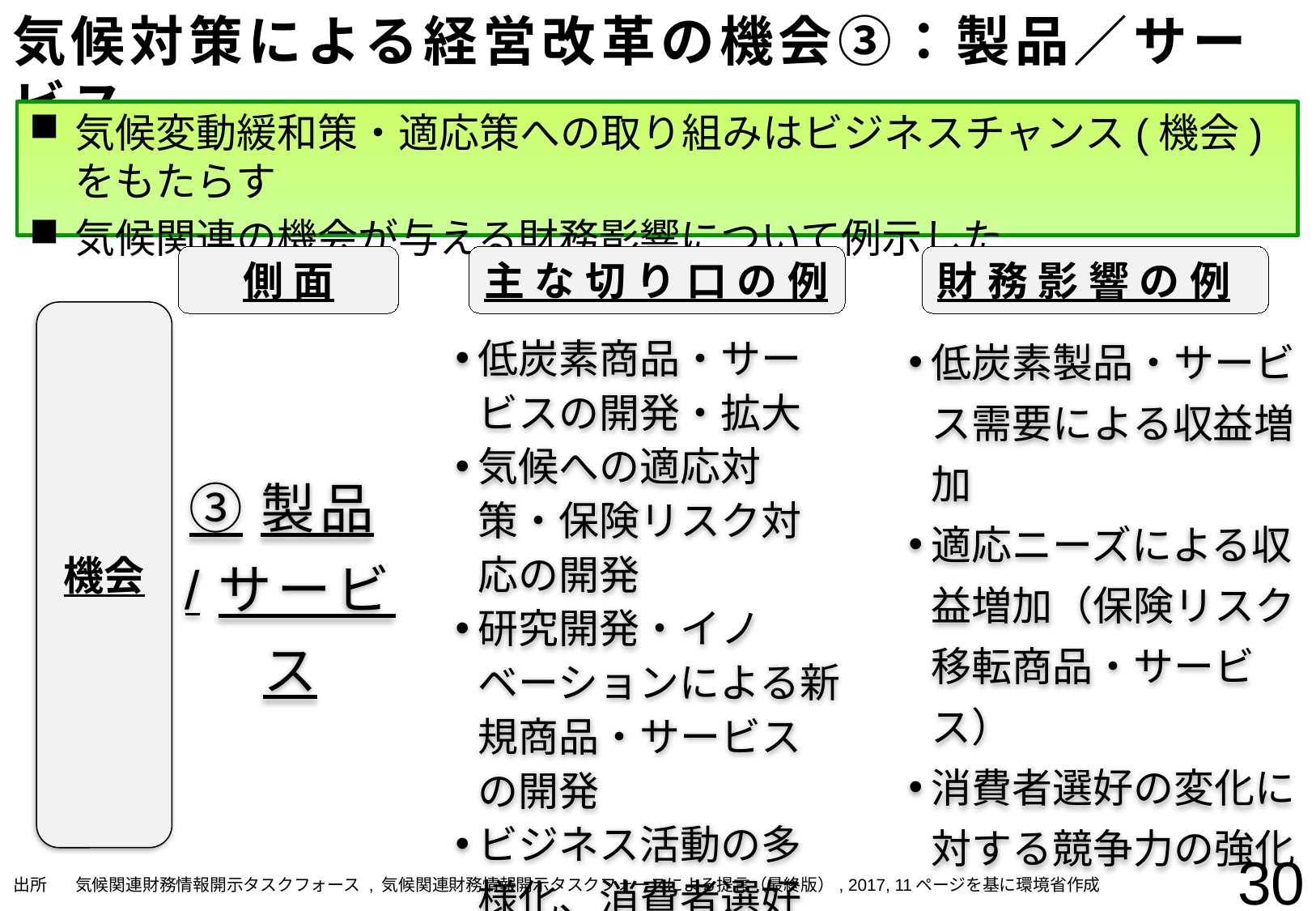

# 気候対策による経営改革の機会③：製品／サービス
気候変動緩和策・適応策への取り組みはビジネスチャンス(機会)をもたらす
気候関連の機会が与える財務影響について例示した
側面
主な切り口の例
財務影響の例
機会
低炭素製品・サービス需要による収益増加
適応ニーズによる収益増加（保険リスク移転商品・サービス）
消費者選好の変化に対する競争力の強化
③製品/サービス
低炭素商品・サービスの開発・拡大
気候への適応対策・保険リスク対応の開発
研究開発・イノベーションによる新規商品・サービスの開発
ビジネス活動の多様化、消費者選好の変化
30
| 出所 | 気候関連財務情報開示タスクフォース , 気候関連財務情報開示タスクフォースによる提言（最終版）, 2017, 11ページを基に環境省作成 |
| --- | --- |